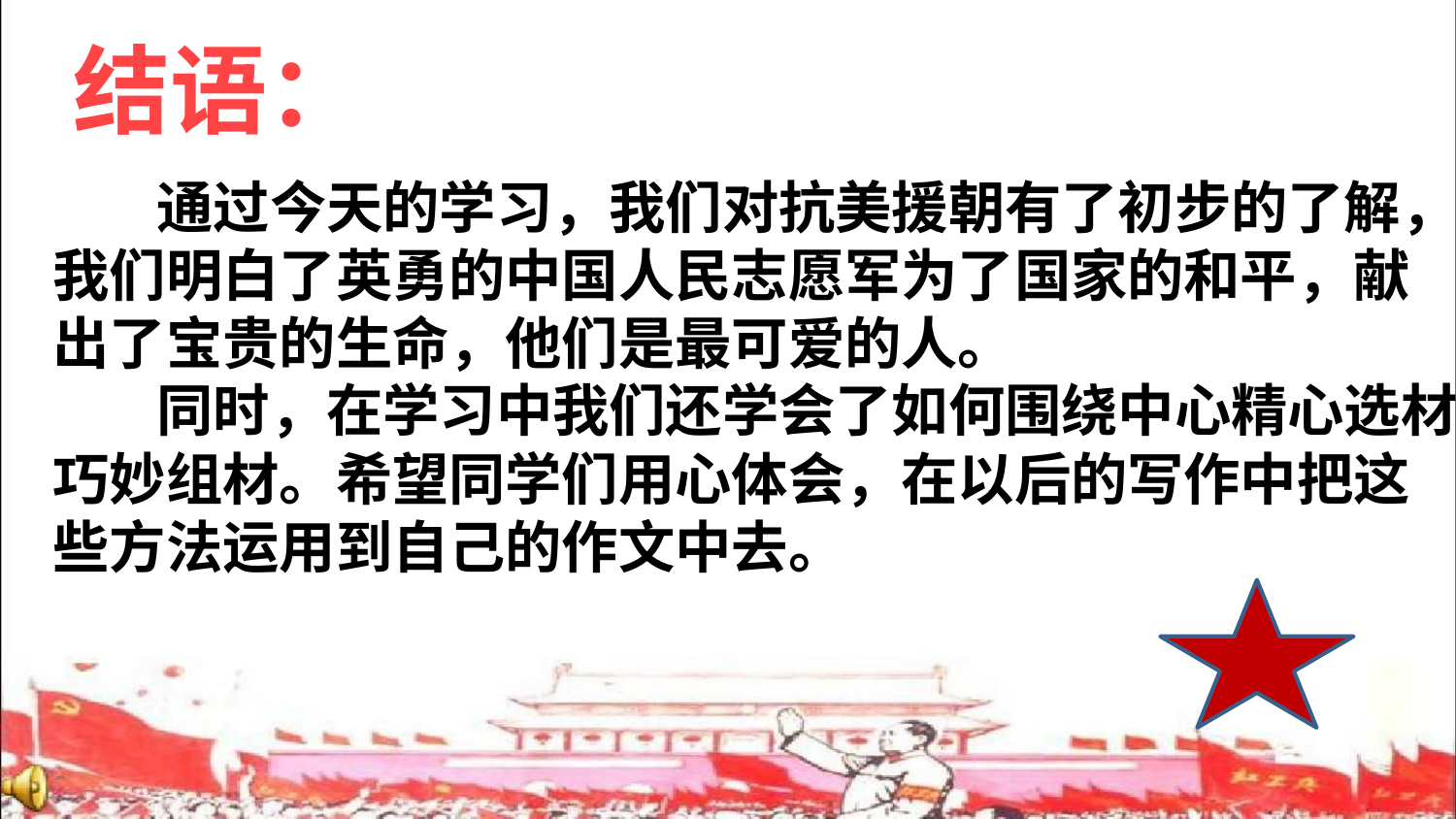

结语：

       通过今天的学习，我们对抗美援朝有了初步的了解，我们明白了英勇的中国人民志愿军为了国家的和平，献出了宝贵的生命，他们是最可爱的人。
       同时，在学习中我们还学会了如何围绕中心精心选材、巧妙组材。希望同学们用心体会，在以后的写作中把这些方法运用到自己的作文中去。